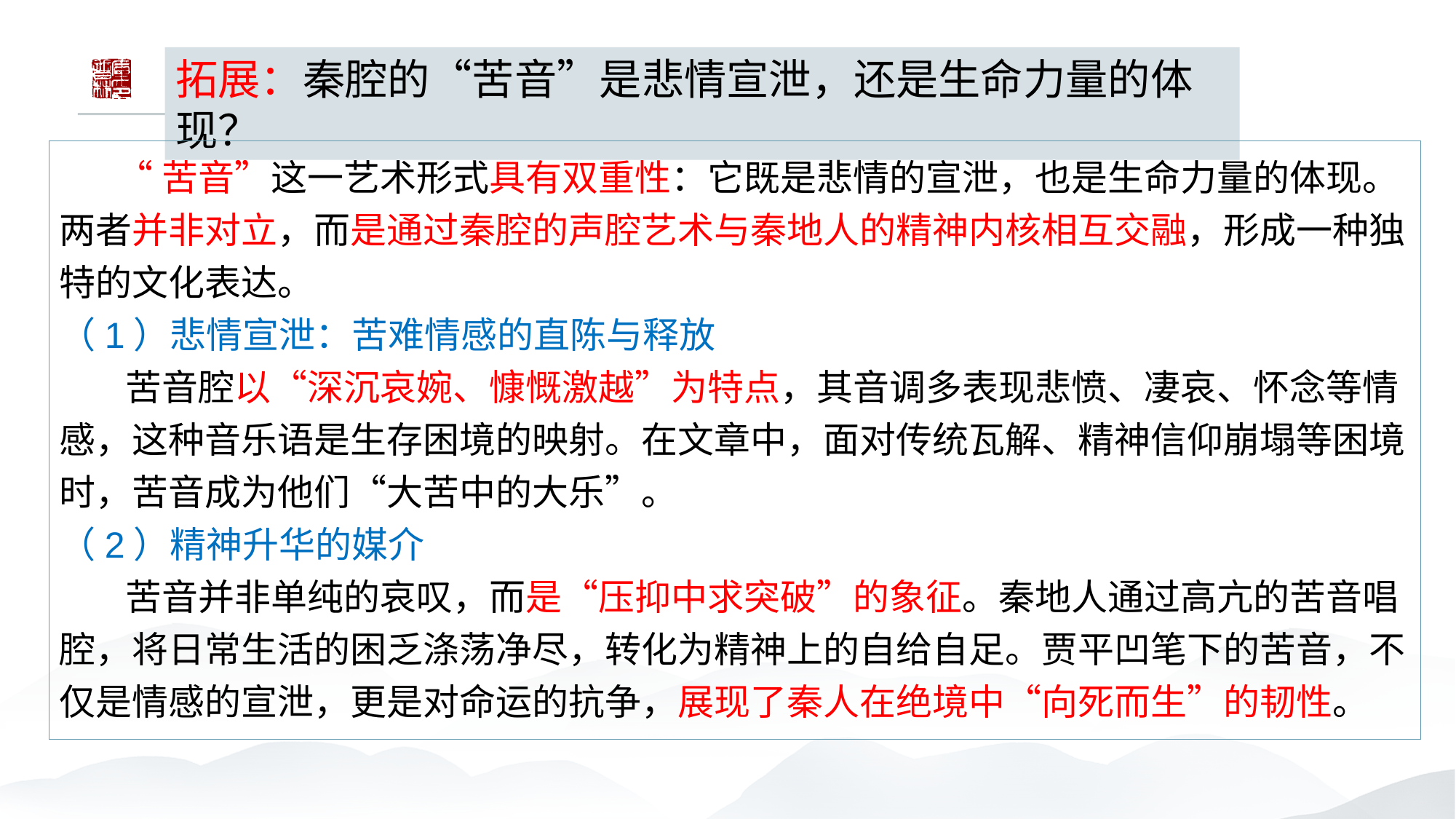

拓展：秦腔的“苦音”是悲情宣泄，还是生命力量的体现？
       “苦音”这一艺术形式具有双重性：它既是悲情的宣泄，也是生命力量的体现。两者并非对立，而是通过秦腔的声腔艺术与秦地人的精神内核相互交融，形成一种独特的文化表达。
（1）悲情宣泄：苦难情感的直陈与释放
       苦音腔以“深沉哀婉、慷慨激越”为特点，其音调多表现悲愤、凄哀、怀念等情感，这种音乐语是生存困境的映射。在文章中，面对传统瓦解、精神信仰崩塌等困境时，苦音成为他们“大苦中的大乐”。
（2）精神升华的媒介
       苦音并非单纯的哀叹，而是“压抑中求突破”的象征。秦地人通过高亢的苦音唱腔，将日常生活的困乏涤荡净尽，转化为精神上的自给自足。贾平凹笔下的苦音，不仅是情感的宣泄，更是对命运的抗争，展现了秦人在绝境中“向死而生”的韧性。